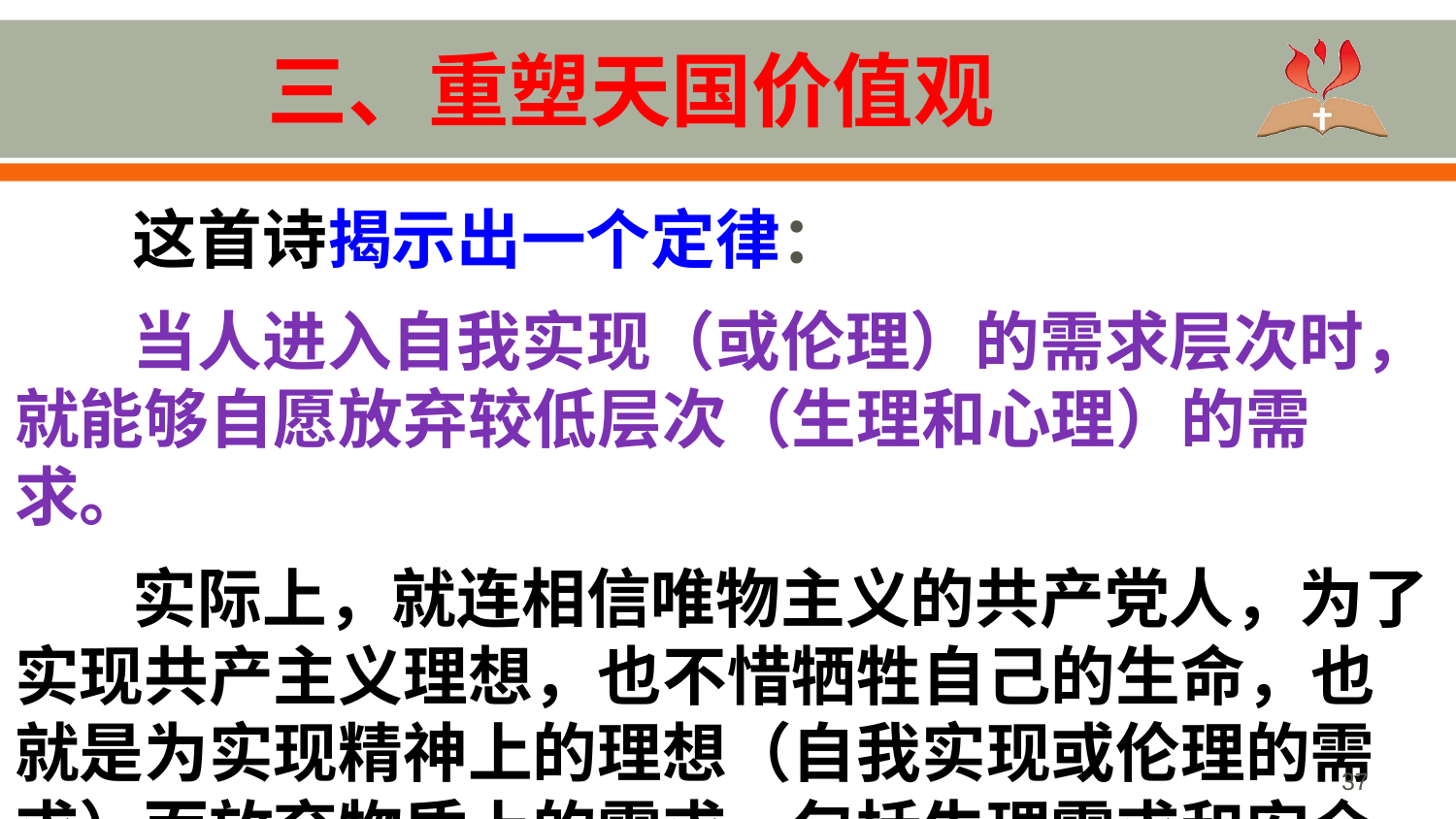

# 三、重塑天国价值观
这首诗揭示出一个定律：
当人进入自我实现（或伦理）的需求层次时，就能够自愿放弃较低层次（生理和心理）的需求。
实际上，就连相信唯物主义的共产党人，为了实现共产主义理想，也不惜牺牲自己的生命，也就是为实现精神上的理想（自我实现或伦理的需求）而放弃物质上的需求，包括生理需求和安全需求。

37